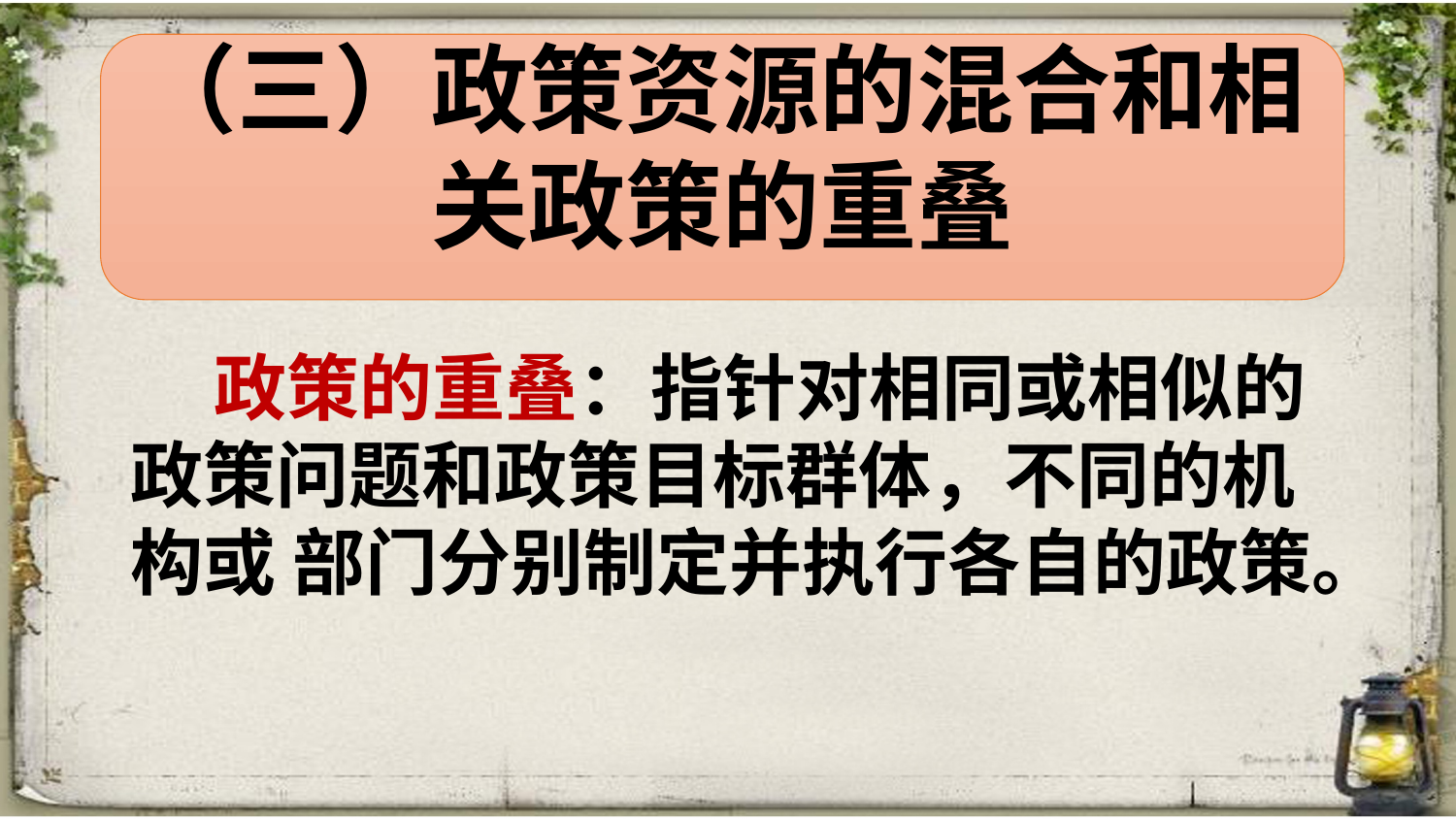

（三）政策资源的混合和相关政策的重叠

    政策的重叠：指针对相同或相似的政策问题和政策目标群体，不同的机构或 部门分别制定并执行各自的政策。